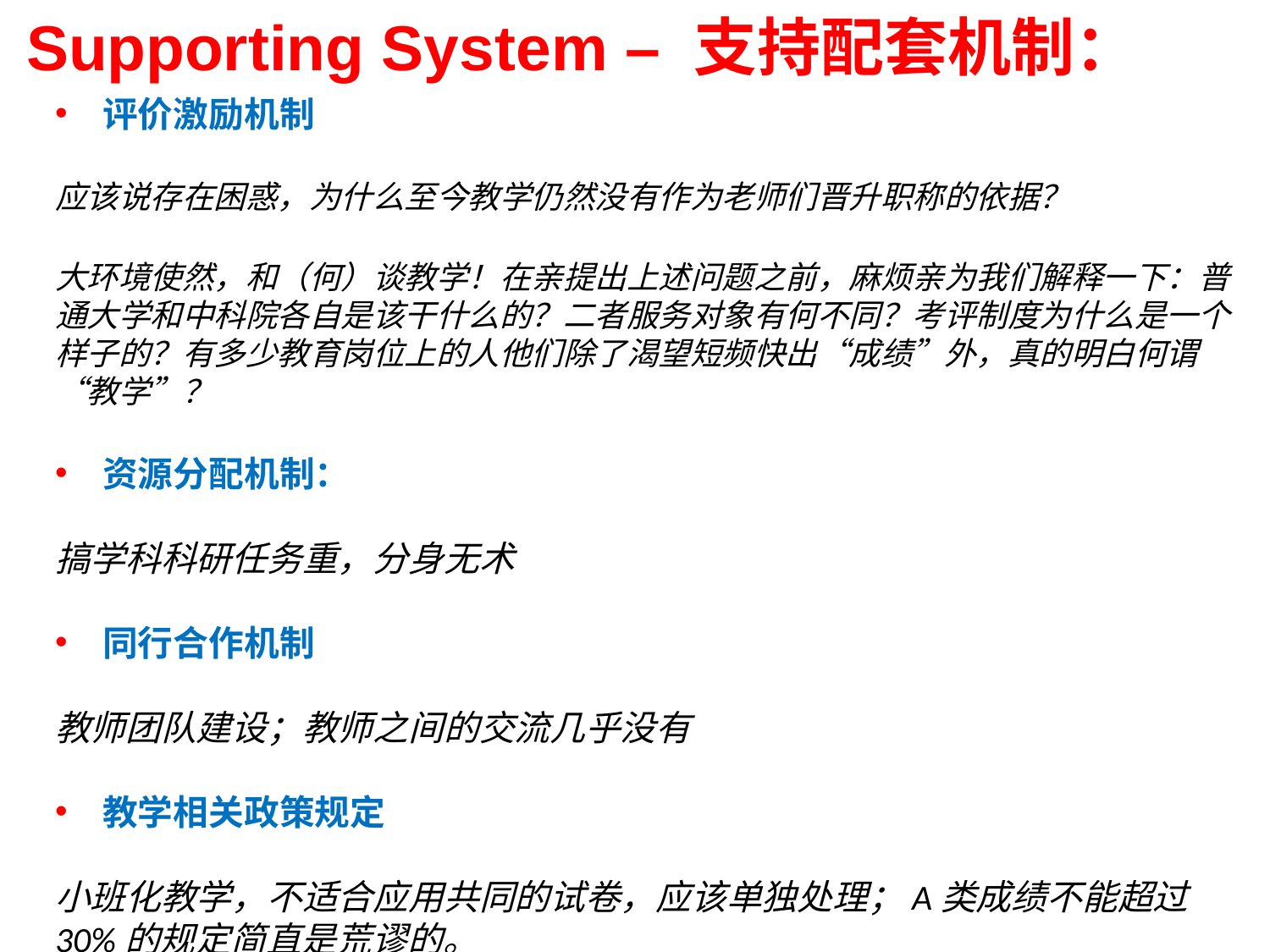

# Supporting System – 支持配套机制：

评价激励机制
应该说存在困惑，为什么至今教学仍然没有作为老师们晋升职称的依据？
大环境使然，和（何）谈教学！在亲提出上述问题之前，麻烦亲为我们解释一下：普通大学和中科院各自是该干什么的？二者服务对象有何不同？考评制度为什么是一个样子的？有多少教育岗位上的人他们除了渴望短频快出“成绩”外，真的明白何谓“教学”？
资源分配机制：
搞学科科研任务重，分身无术
同行合作机制
教师团队建设；教师之间的交流几乎没有
教学相关政策规定
小班化教学，不适合应用共同的试卷，应该单独处理；A类成绩不能超过30%的规定简直是荒谬的。